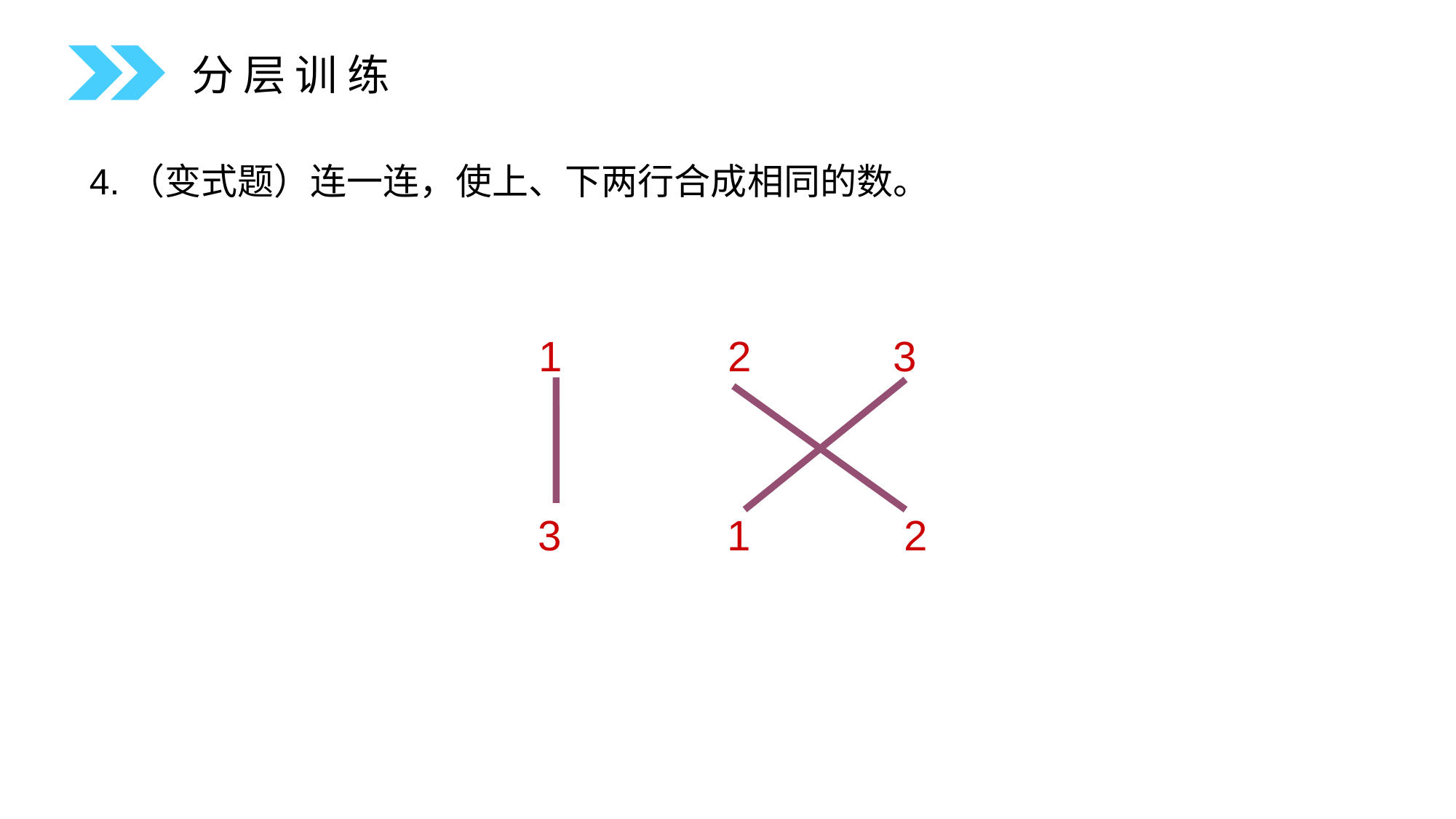

分 层 训 练
4.（变式题）连一连，使上、下两行合成相同的数。
1              2            3

3              1             2